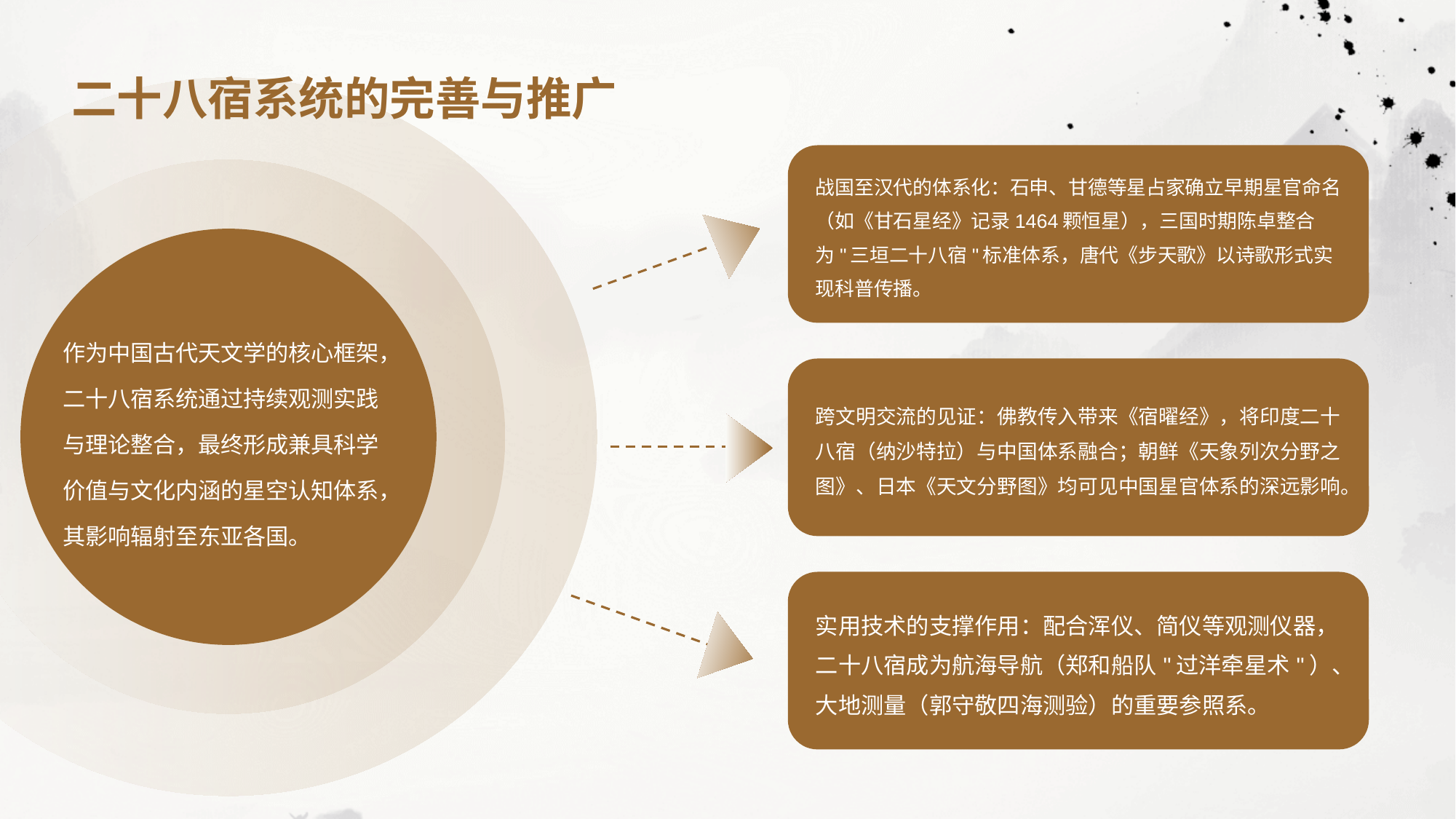

二十八宿系统的完善与推广

战国至汉代的体系化：石申、甘德等星占家确立早期星官命名（如《甘石星经》记录1464颗恒星），三国时期陈卓整合为"三垣二十八宿"标准体系，唐代《步天歌》以诗歌形式实现科普传播。

作为中国古代天文学的核心框架，二十八宿系统通过持续观测实践与理论整合，最终形成兼具科学价值与文化内涵的星空认知体系，其影响辐射至东亚各国。

跨文明交流的见证：佛教传入带来《宿曜经》，将印度二十八宿（纳沙特拉）与中国体系融合；朝鲜《天象列次分野之图》、日本《天文分野图》均可见中国星官体系的深远影响。

实用技术的支撑作用：配合浑仪、简仪等观测仪器，二十八宿成为航海导航（郑和船队"过洋牵星术"）、大地测量（郭守敬四海测验）的重要参照系。